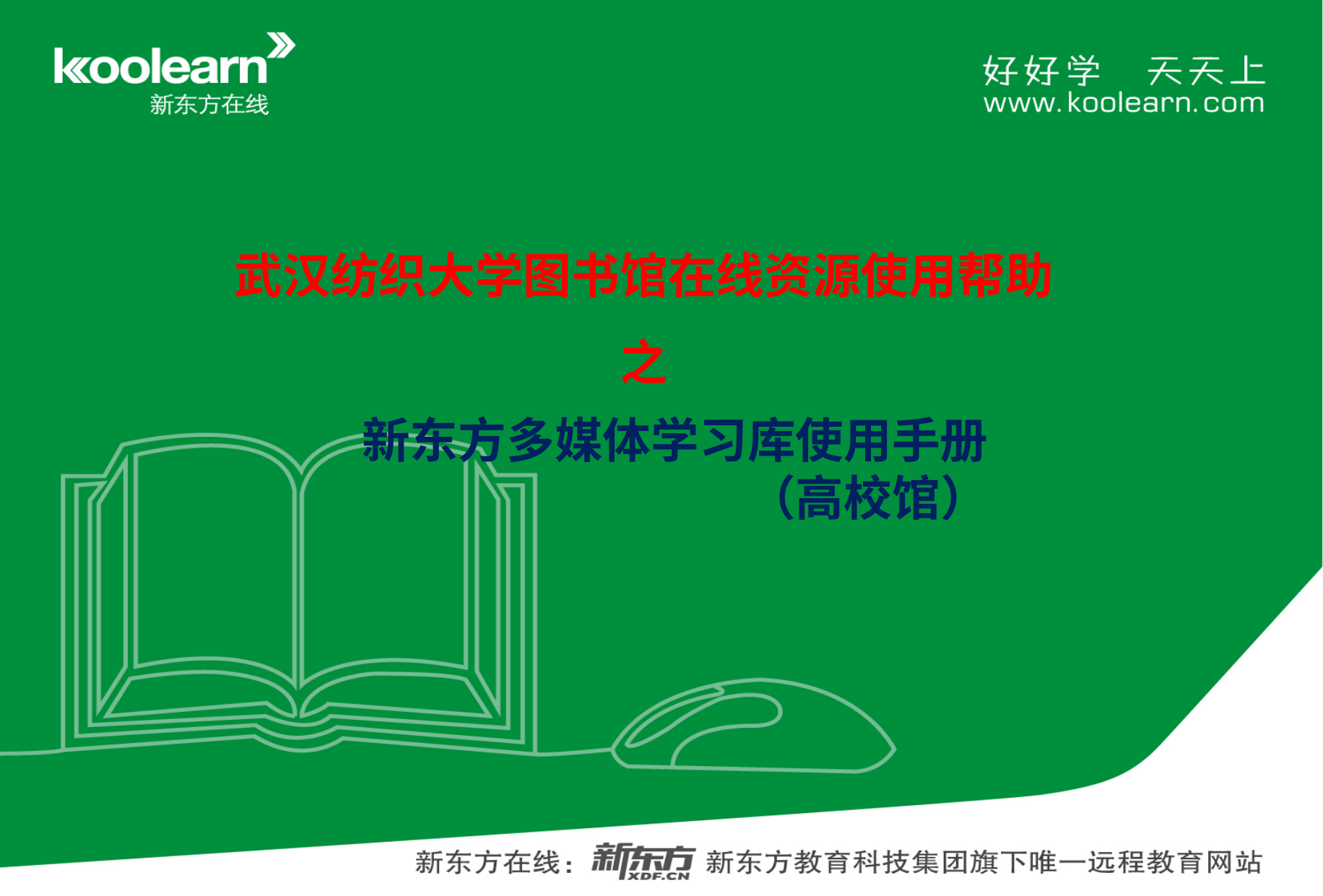

武汉纺织大学图书馆在线资源使用帮助
之
# 新东方多媒体学习库使用手册 （高校馆）